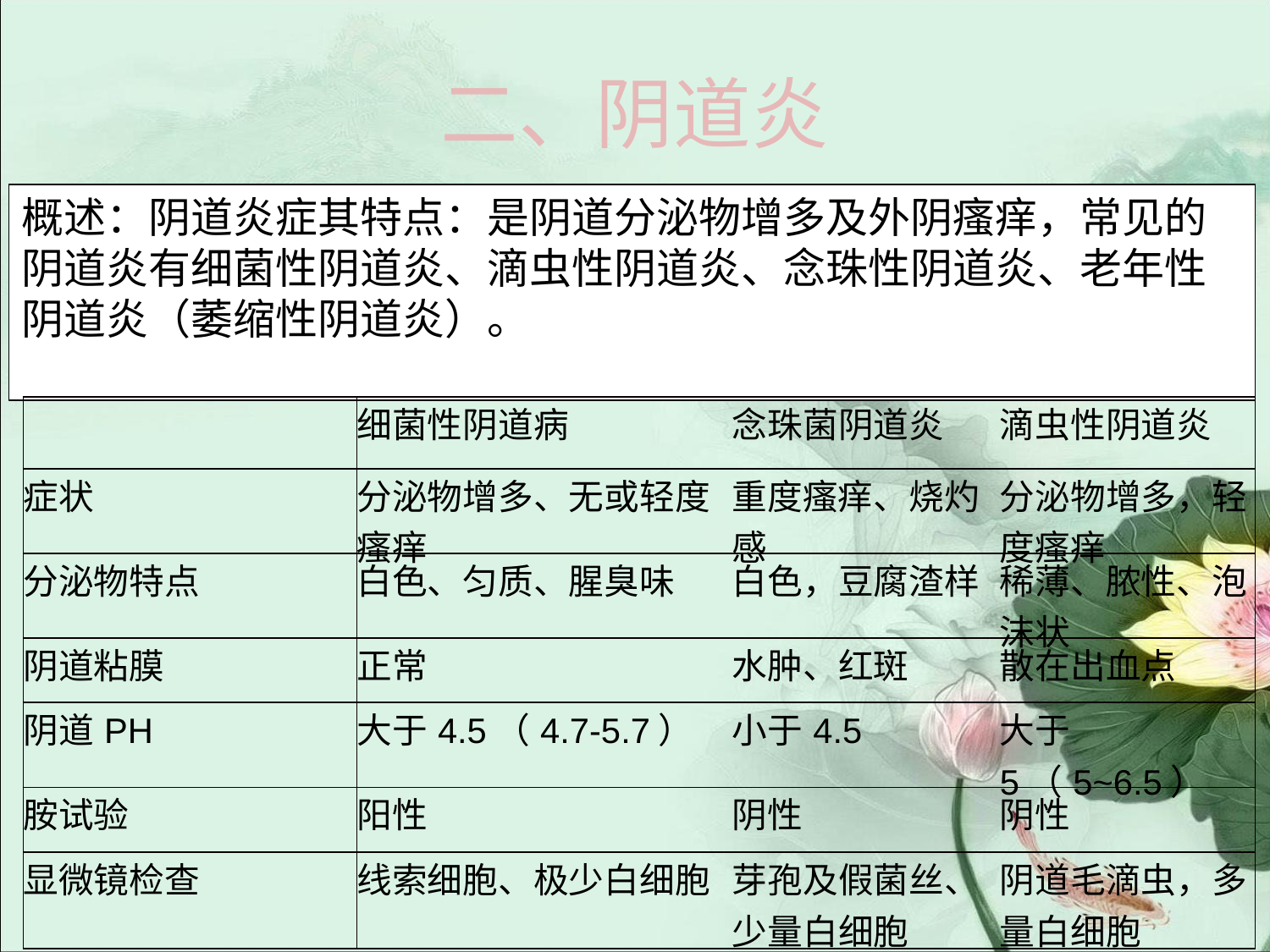

# 二、阴道炎
概述：阴道炎症其特点：是阴道分泌物增多及外阴瘙痒，常见的阴道炎有细菌性阴道炎、滴虫性阴道炎、念珠性阴道炎、老年性阴道炎（萎缩性阴道炎）。

|  | 细菌性阴道病 | 念珠菌阴道炎 | 滴虫性阴道炎 |
| --- | --- | --- | --- |
| 症状 | 分泌物增多、无或轻度瘙痒 | 重度瘙痒、烧灼感 | 分泌物增多，轻度瘙痒 |
| 分泌物特点 | 白色、匀质、腥臭味 | 白色，豆腐渣样 | 稀薄、脓性、泡沫状 |
| 阴道粘膜 | 正常 | 水肿、红斑 | 散在出血点 |
| 阴道PH | 大于4.5（4.7-5.7） | 小于4.5 | 大于5（5~6.5） |
| 胺试验 | 阳性 | 阴性 | 阴性 |
| 显微镜检查 | 线索细胞、极少白细胞 | 芽孢及假菌丝、少量白细胞 | 阴道毛滴虫，多量白细胞 |